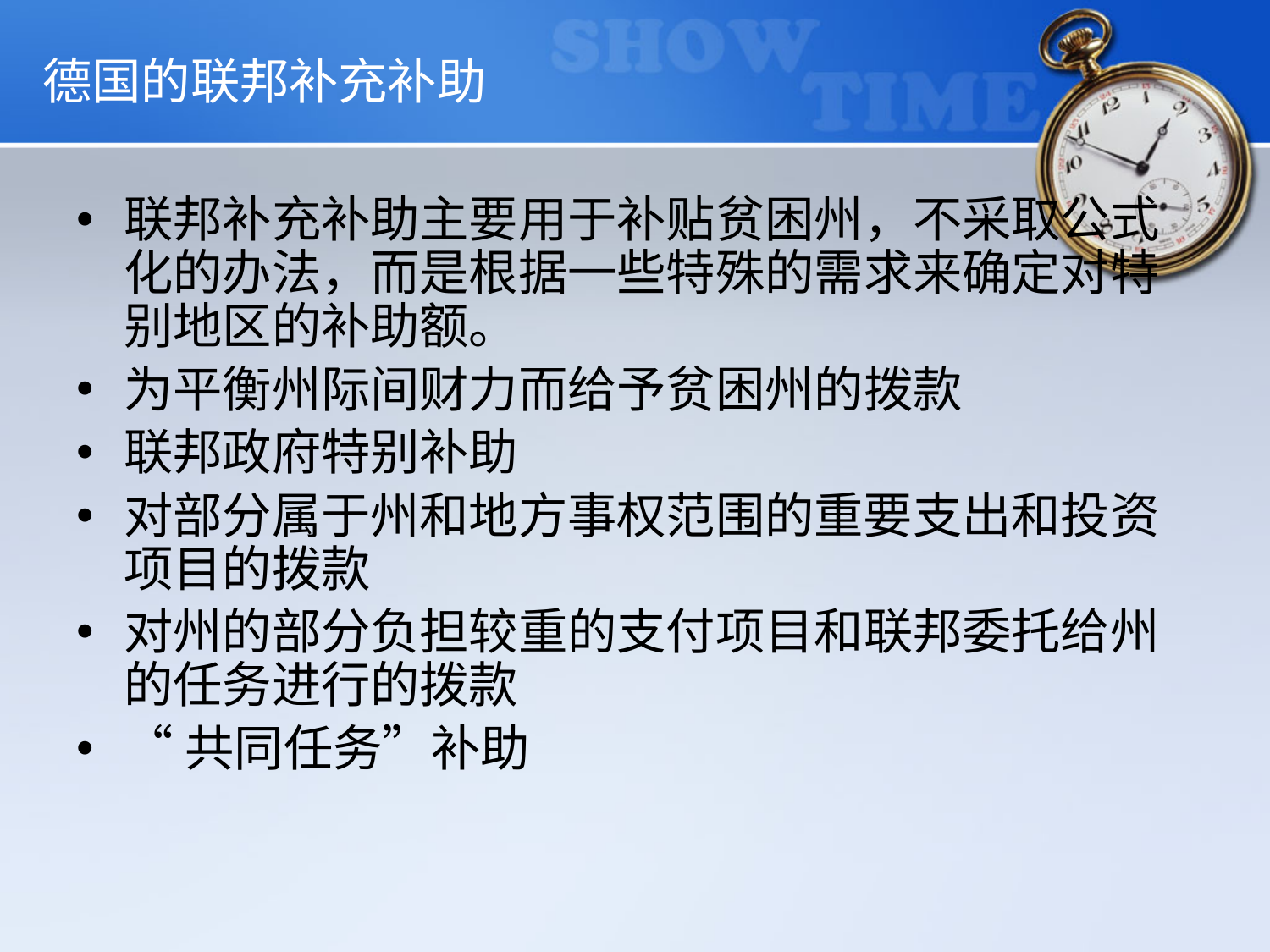

# 德国的联邦补充补助
联邦补充补助主要用于补贴贫困州，不采取公式化的办法，而是根据一些特殊的需求来确定对特别地区的补助额。
为平衡州际间财力而给予贫困州的拨款
联邦政府特别补助
对部分属于州和地方事权范围的重要支出和投资项目的拨款
对州的部分负担较重的支付项目和联邦委托给州的任务进行的拨款
“共同任务”补助